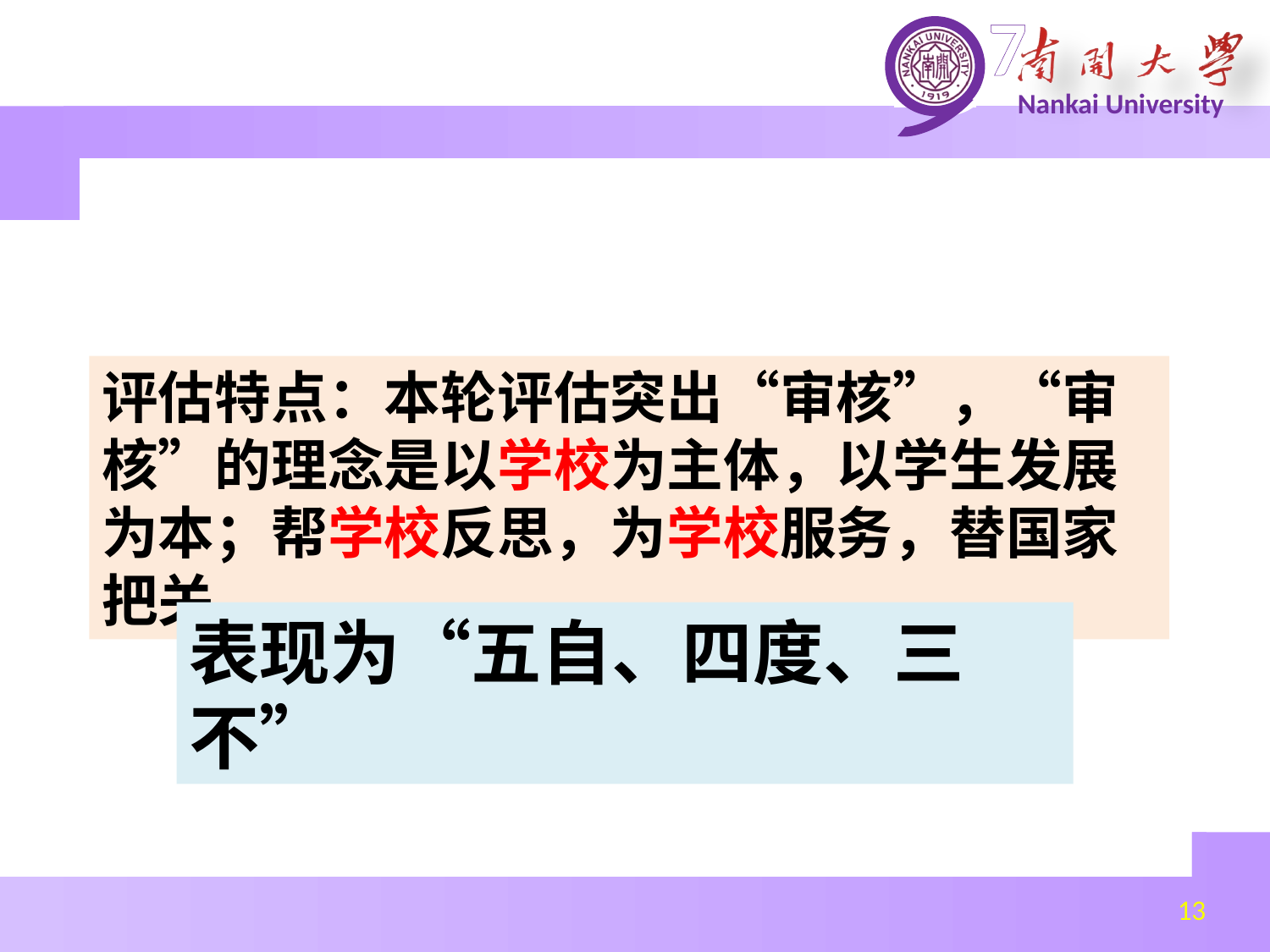

评估特点：本轮评估突出“审核”，“审核”的理念是以学校为主体，以学生发展为本；帮学校反思，为学校服务，替国家把关。
表现为“五自、四度、三不”